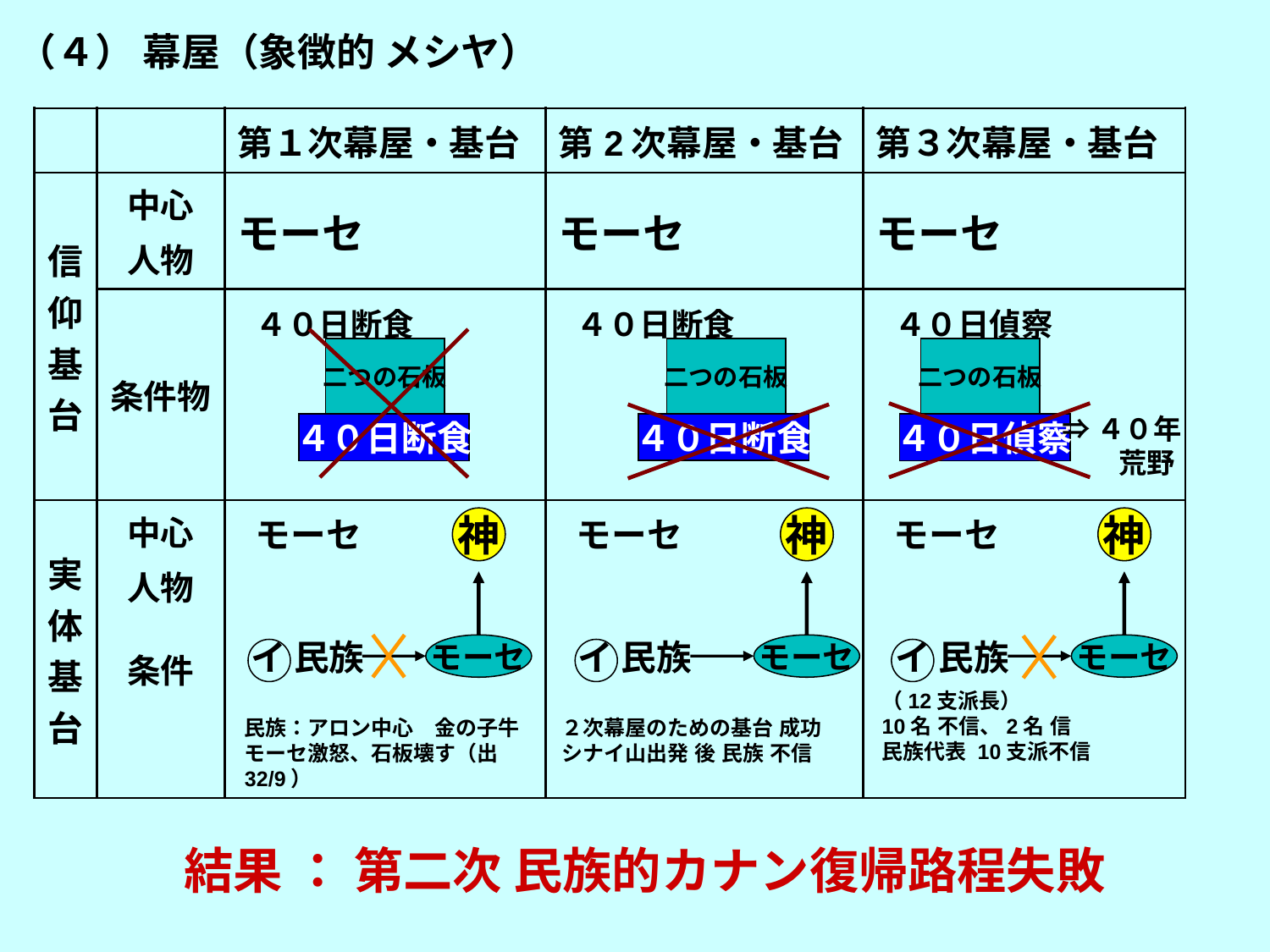

（４） 幕屋（象徴的 メシヤ）
|  |  | 第１次幕屋・基台 | 第2次幕屋・基台 | 第３次幕屋・基台 |
| --- | --- | --- | --- | --- |
| 信仰基台 | 中心 人物 | モーセ | モーセ | モーセ |
|  | 条件物 | ４０日断食 | ４０日断食 | ４０日偵察 |
| 実体基台 | 中心 人物 条件 | モーセ | モーセ | モーセ |

二つの石板
二つの石板
二つの石板

⇒４０年
　　荒野
４０日断食
４０日断食
４０日偵察
神
神
神

イ 民族

イ 民族

イ 民族

モーセ
モーセ
モーセ

（12支派長）
10名 不信、2名 信
民族代表 10支派不信
民族：アロン中心　金の子牛
モーセ激怒、石板壊す（出32/9）
２次幕屋のための基台 成功
シナイ山出発 後 民族 不信
結果 ： 第二次 民族的カナン復帰路程失敗